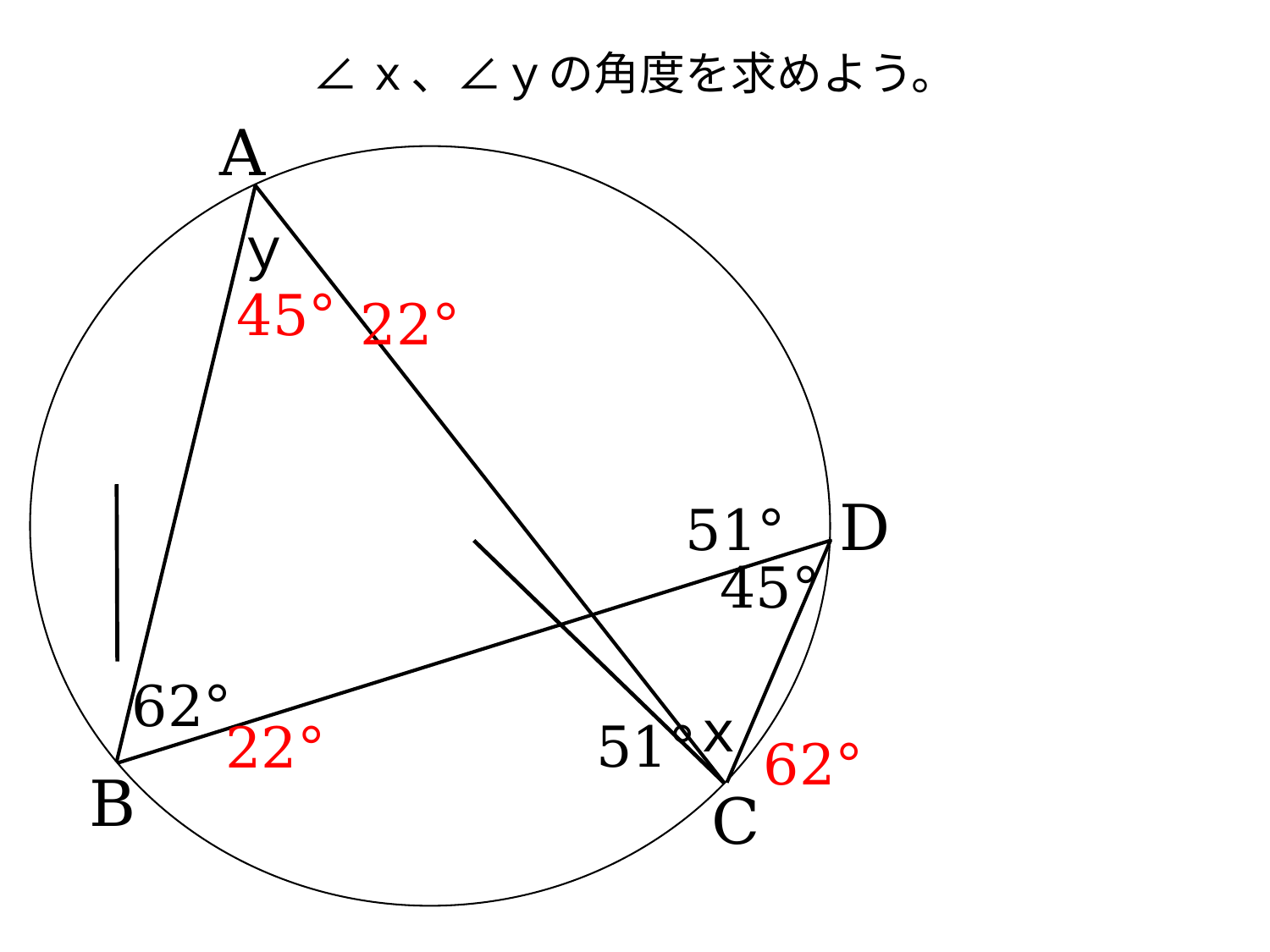

# ∠ｘ、∠ｙの角度を求めよう。
A

ｙ
45°
22°
D
51°

45°
62°
ｘ
51°
22°
62°
B
C